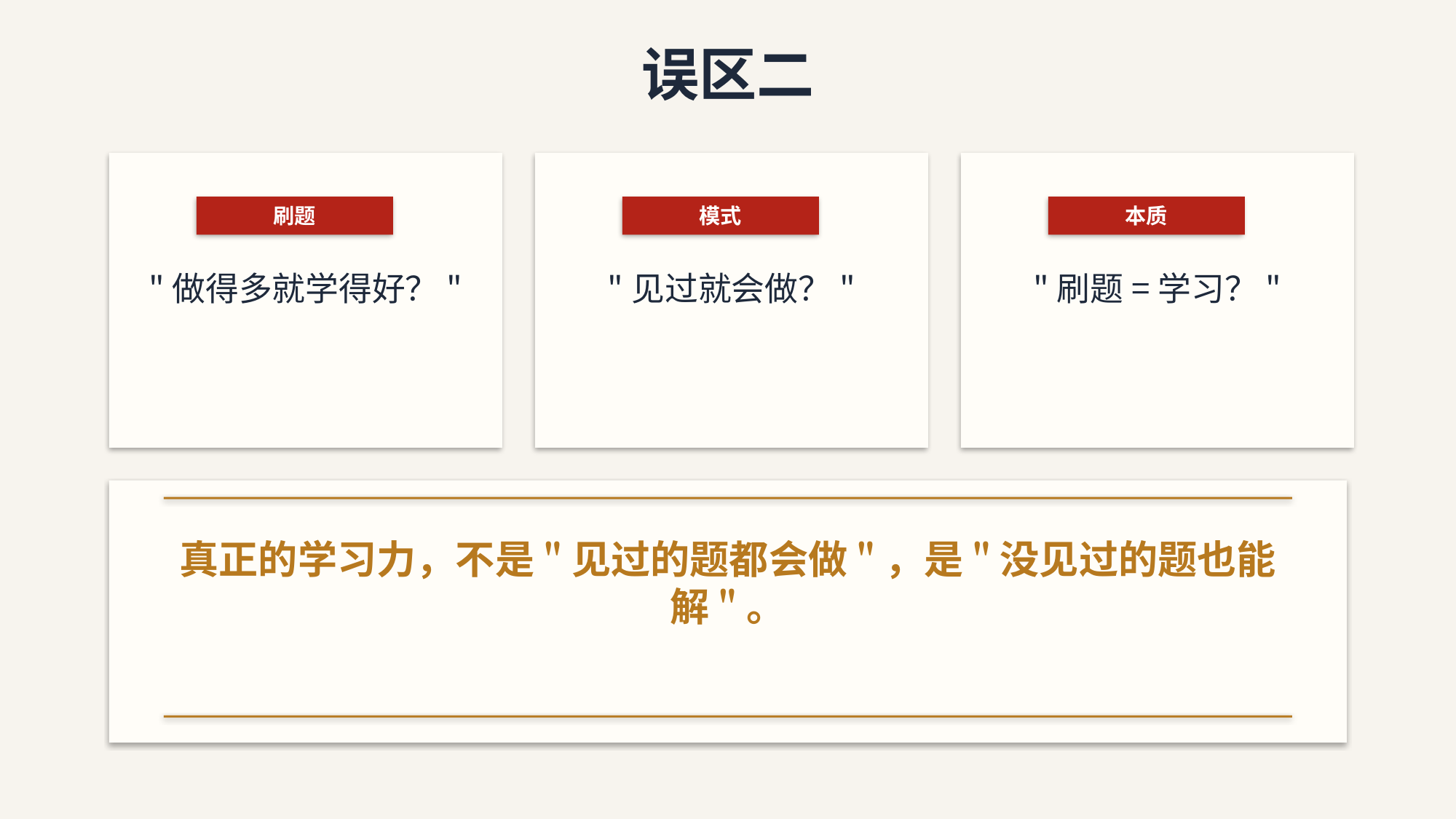

误区二

刷题
模式
本质
"做得多就学得好？"
"见过就会做？"
"刷题=学习？"

真正的学习力，不是"见过的题都会做"，是"没见过的题也能解"。